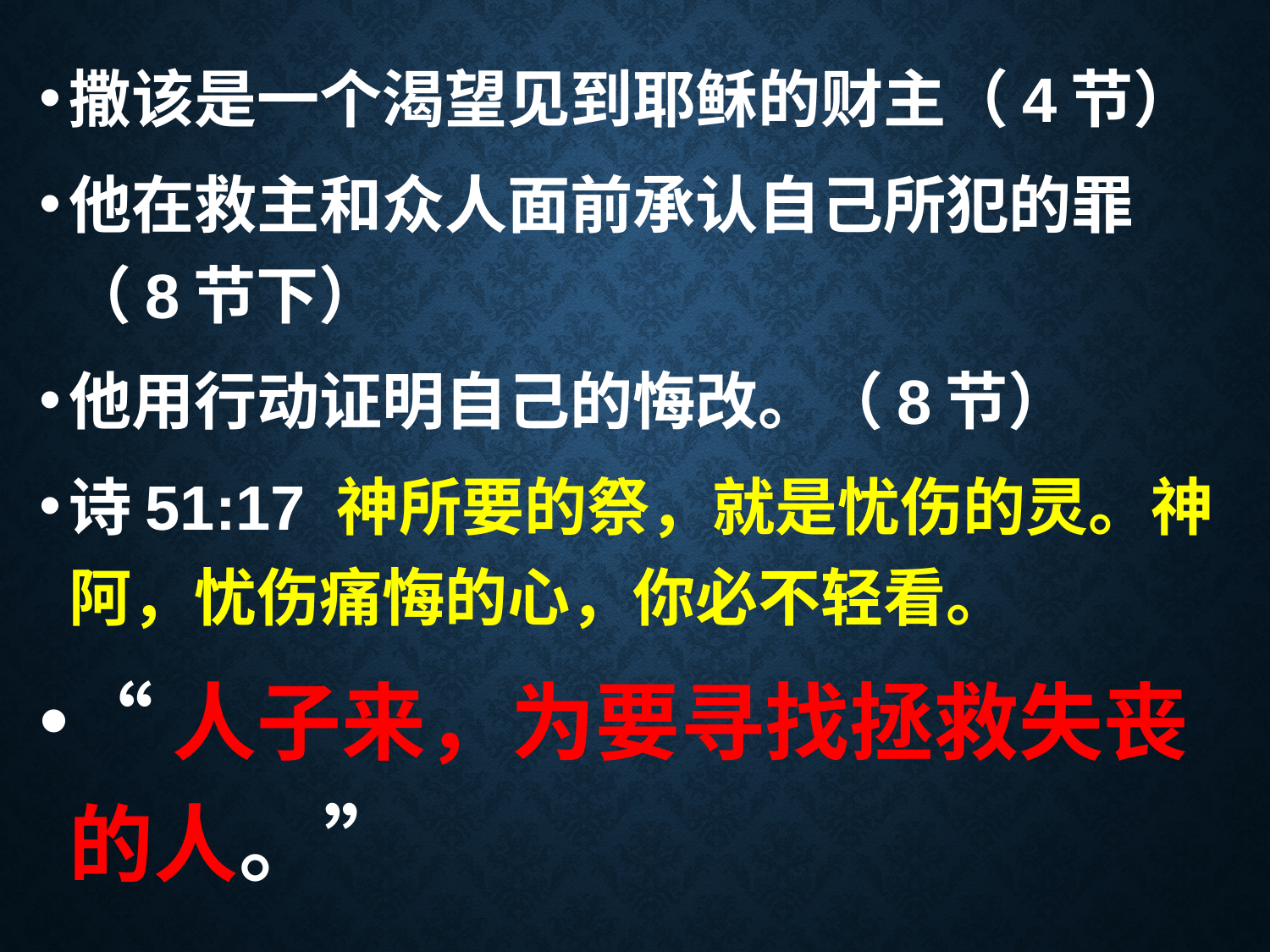

撒该是一个渴望见到耶稣的财主（4节）
他在救主和众人面前承认自己所犯的罪（8节下）
他用行动证明自己的悔改。（8节）
诗51:17 神所要的祭，就是忧伤的灵。神阿，忧伤痛悔的心，你必不轻看。
“人子来，为要寻找拯救失丧的人。”